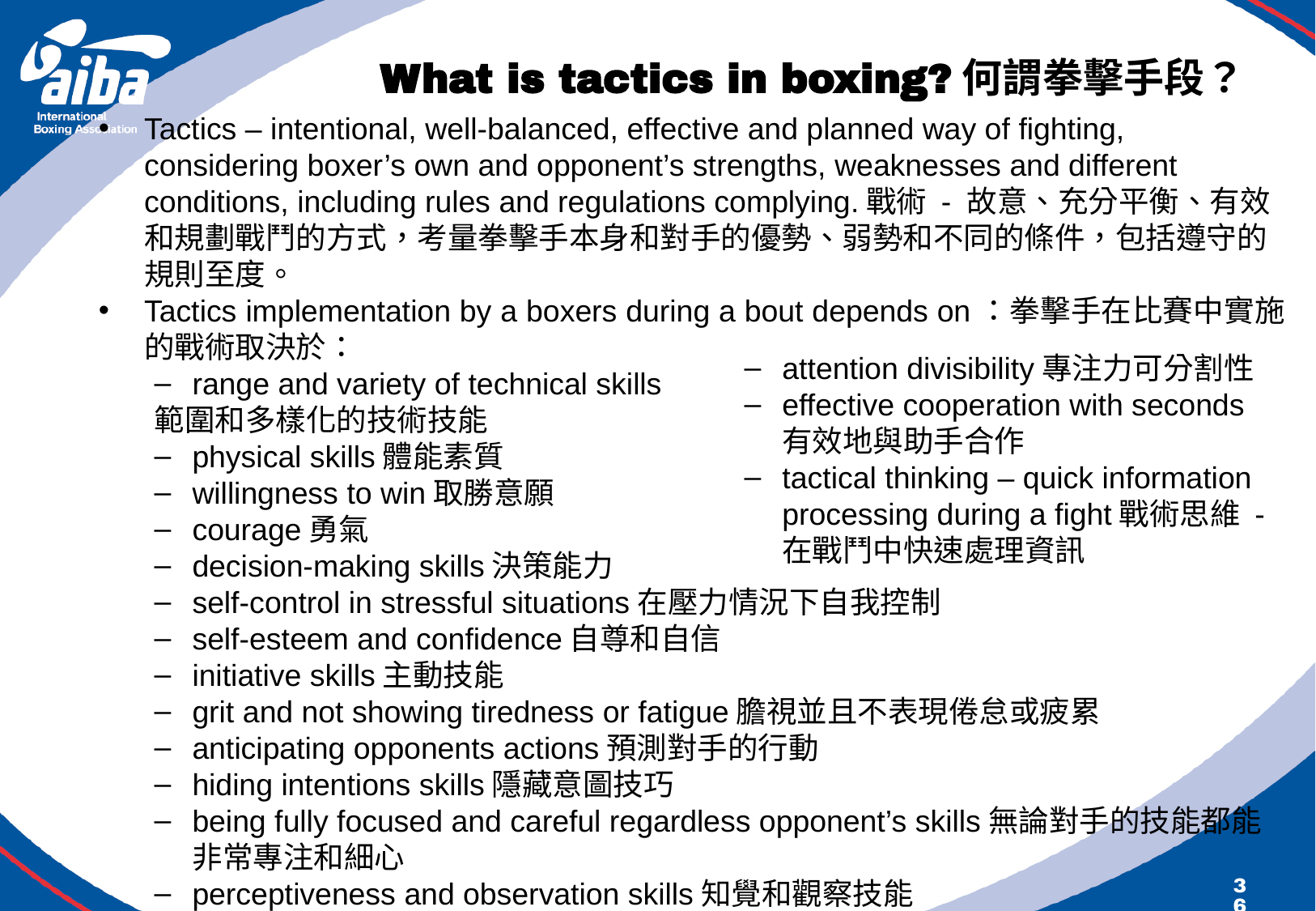

# What is tactics in boxing?何謂拳擊手段？
Tactics – intentional, well-balanced, effective and planned way of fighting, considering boxer’s own and opponent’s strengths, weaknesses and different conditions, including rules and regulations complying.戰術 - 故意、充分平衡、有效和規劃戰鬥的方式，考量拳擊手本身和對手的優勢、弱勢和不同的條件，包括遵守的規則至度。
Tactics implementation by a boxers during a bout depends on：拳擊手在比賽中實施的戰術取決於：
range and variety of technical skills
範圍和多樣化的技術技能
physical skills體能素質
willingness to win取勝意願
courage勇氣
decision-making skills決策能力
self-control in stressful situations在壓力情況下自我控制
self-esteem and confidence自尊和自信
initiative skills主動技能
grit and not showing tiredness or fatigue膽視並且不表現倦怠或疲累
anticipating opponents actions預測對手的行動
hiding intentions skills隱藏意圖技巧
being fully focused and careful regardless opponent’s skills無論對手的技能都能非常專注和細心
perceptiveness and observation skills知覺和觀察技能

attention divisibility專注力可分割性
effective cooperation with seconds有效地與助手合作
tactical thinking – quick information processing during a fight戰術思維 - 在戰鬥中快速處理資訊
365